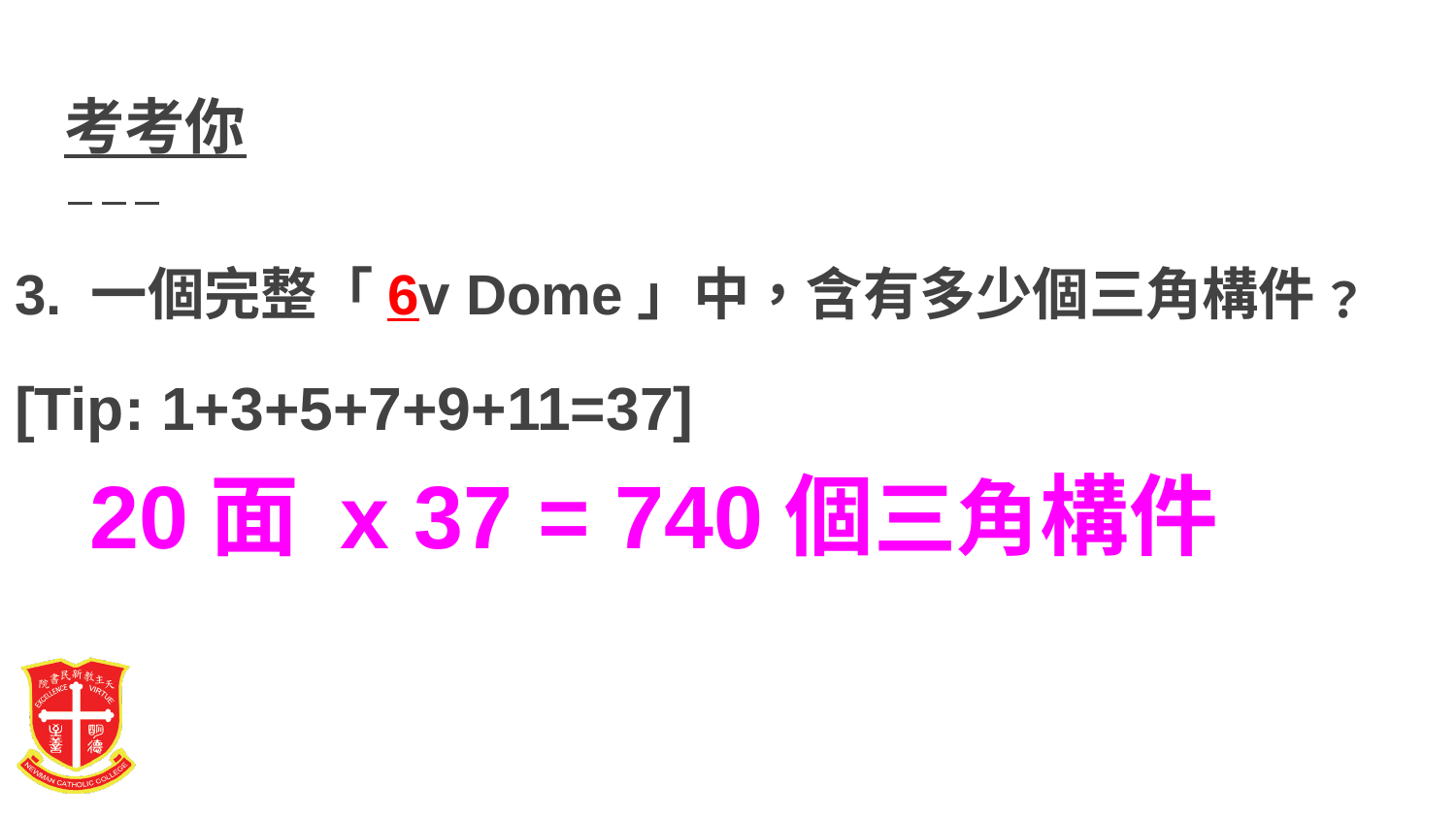

# 考考你
3. 一個完整「6v Dome」中，含有多少個三角構件﹖
[Tip: 1+3+5+7+9+11=37]
20面 x 37 = 740個三角構件